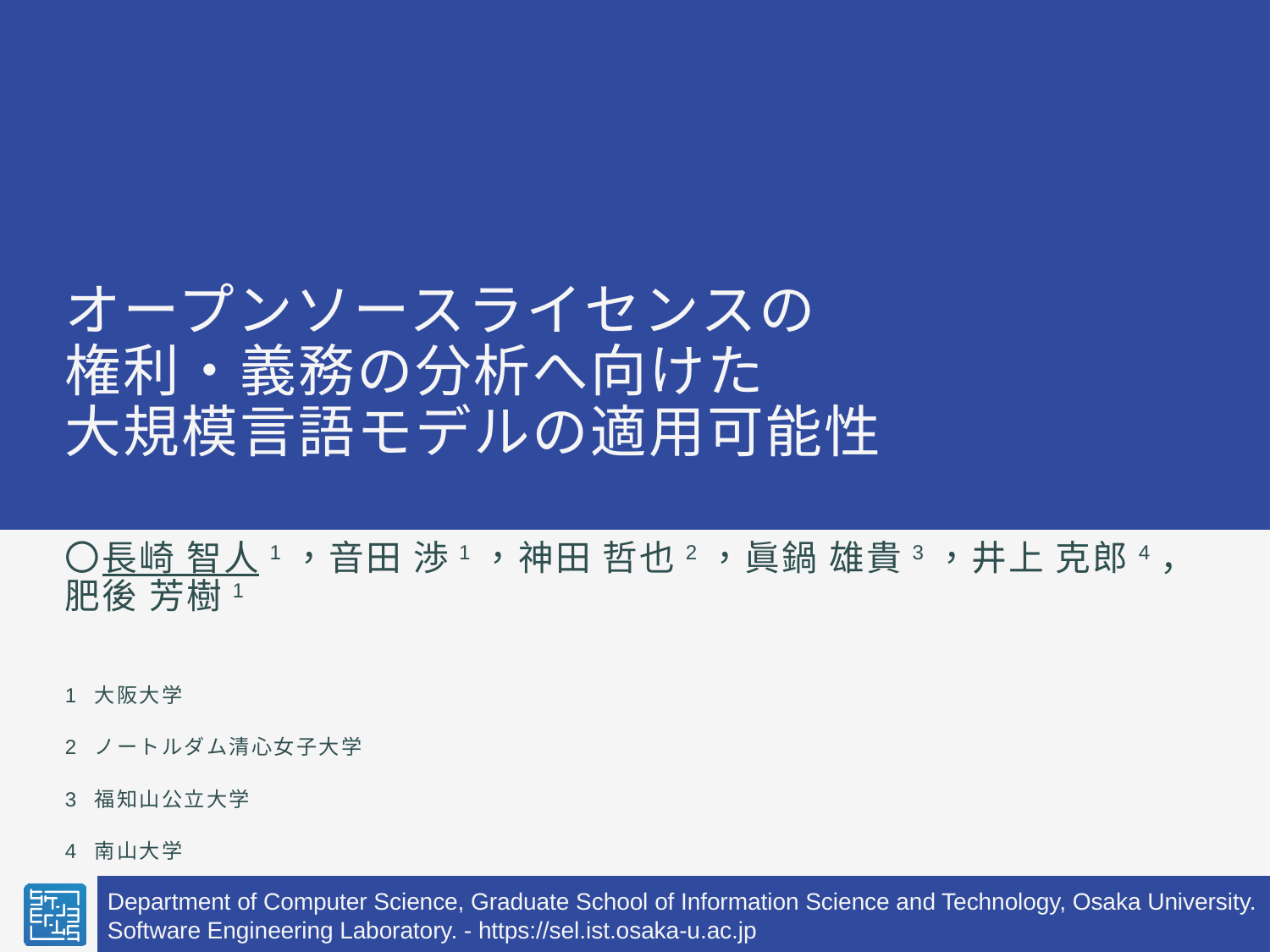

# オープンソースライセンスの 権利・義務の分析へ向けた 大規模言語モデルの適用可能性
〇長崎 智人1，音田 渉1，神田 哲也2，眞鍋 雄貴3，井上 克郎4，
肥後 芳樹1

1 大阪大学
2 ノートルダム清心女子大学
3 福知山公立大学
4 南山大学